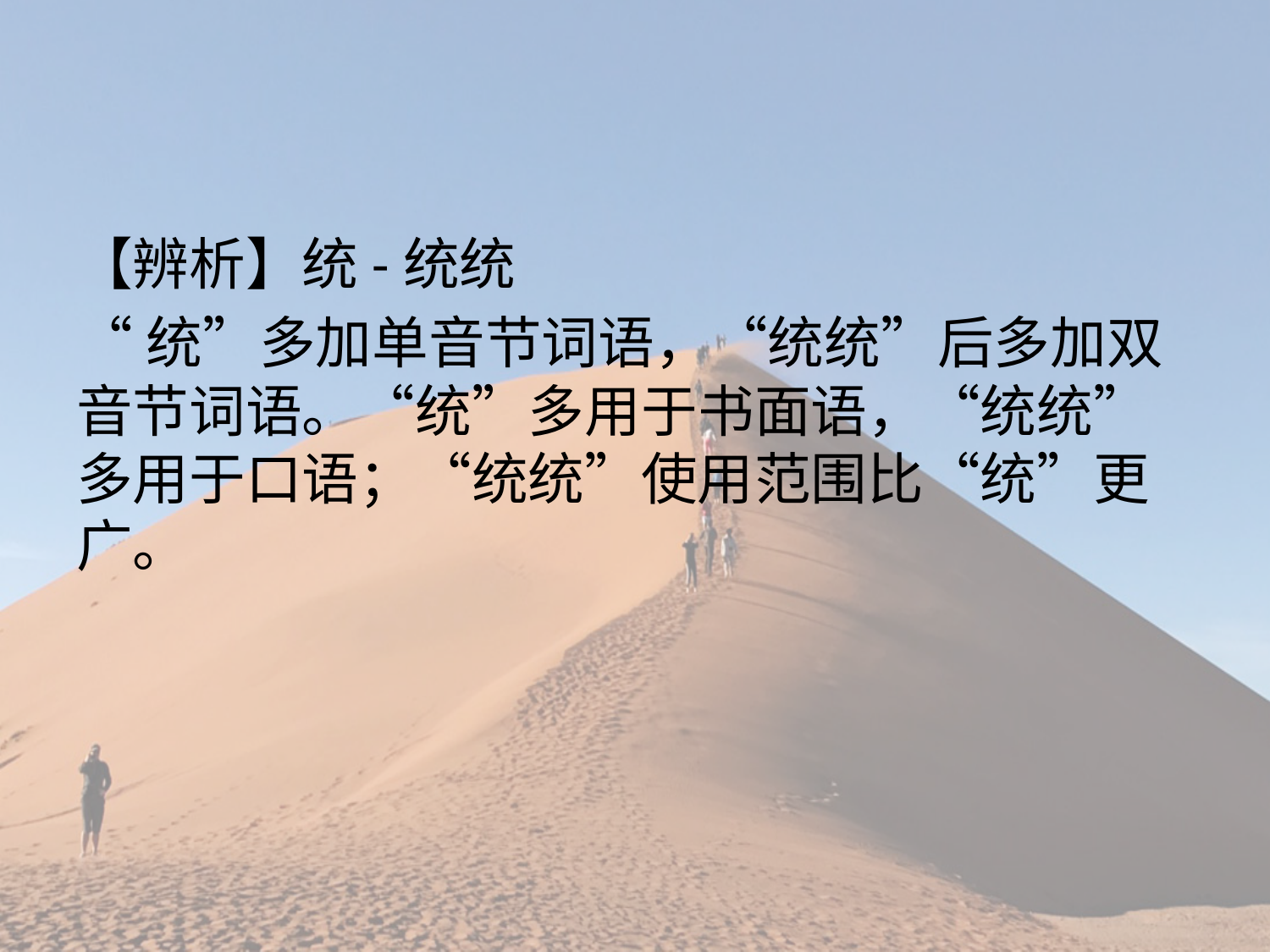

#
【辨析】统-统统
“统”多加单音节词语，“统统”后多加双音节词语。“统”多用于书面语，“统统”多用于口语；“统统”使用范围比“统”更广。